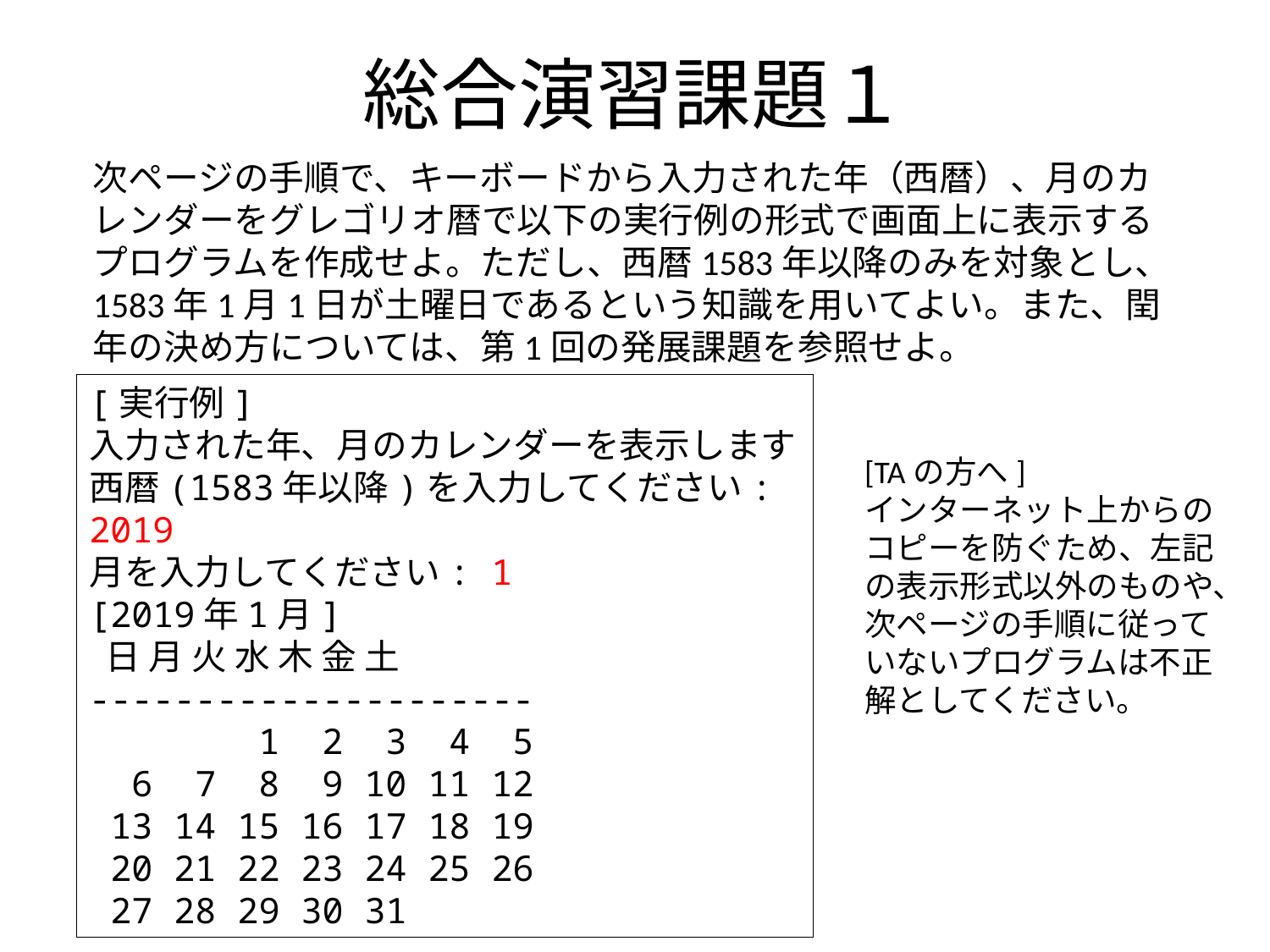

# 総合演習課題１
次ページの手順で、キーボードから入力された年（西暦）、月のカレンダーをグレゴリオ暦で以下の実行例の形式で画面上に表示するプログラムを作成せよ。ただし、西暦1583年以降のみを対象とし、1583年1月1日が土曜日であるという知識を用いてよい。また、閏年の決め方については、第1回の発展課題を参照せよ。
[実行例]
入力された年、月のカレンダーを表示します
西暦(1583年以降)を入力してください: 2019
月を入力してください: 1
[2019年1月]
 日 月 火 水 木 金 土
---------------------
        1  2  3  4  5
  6  7  8  9 10 11 12
 13 14 15 16 17 18 19
 20 21 22 23 24 25 26
 27 28 29 30 31
[TAの方へ]
インターネット上からのコピーを防ぐため、左記の表示形式以外のものや、次ページの手順に従っていないプログラムは不正解としてください。